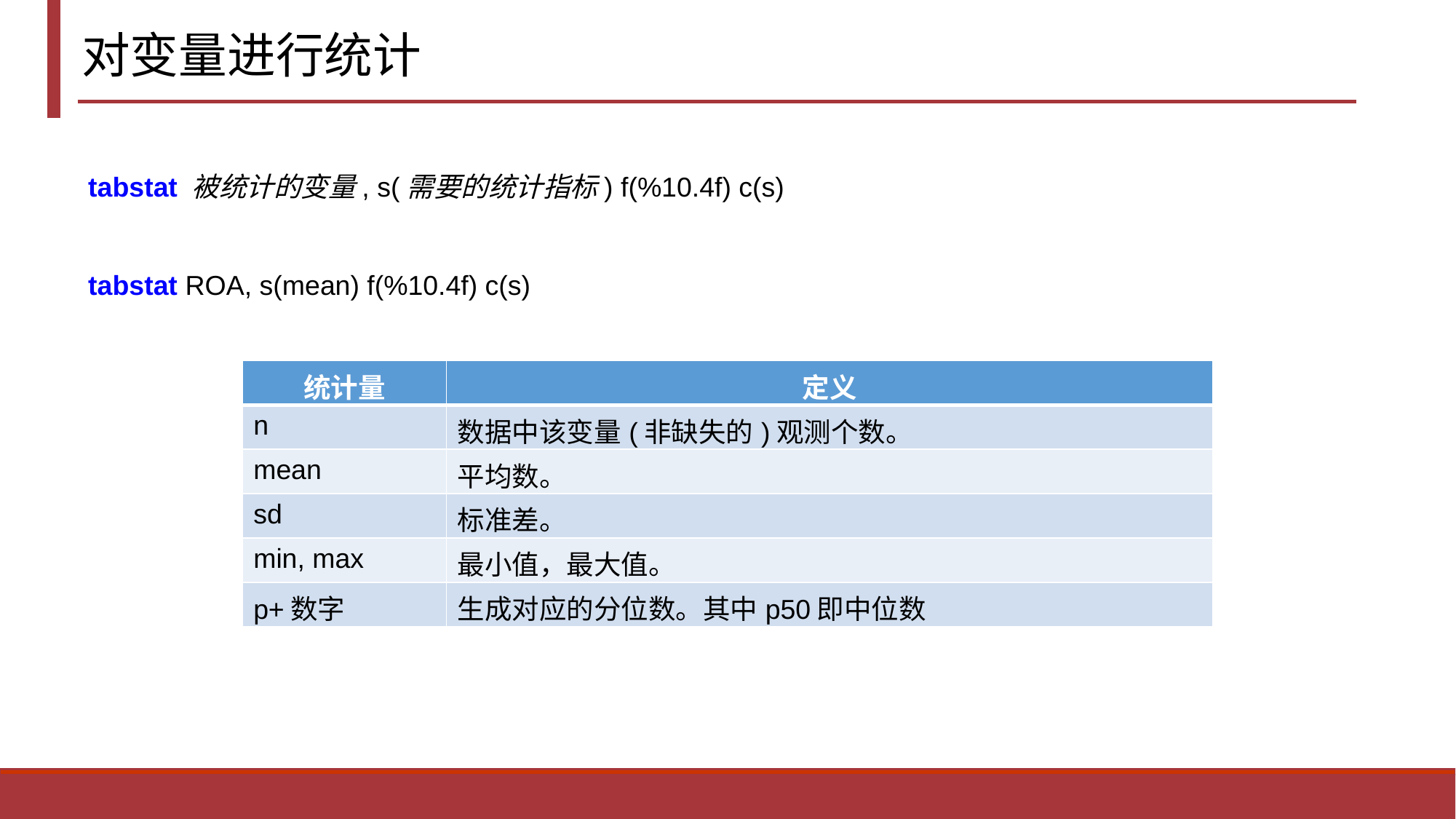

对变量进行统计
tabstat 被统计的变量, s(需要的统计指标) f(%10.4f) c(s)

tabstat ROA, s(mean) f(%10.4f) c(s)
| 统计量 | 定义 |
| --- | --- |
| n | 数据中该变量(非缺失的)观测个数。 |
| mean | 平均数。 |
| sd | 标准差。 |
| min, max | 最小值，最大值。 |
| p+数字 | 生成对应的分位数。其中p50即中位数 |